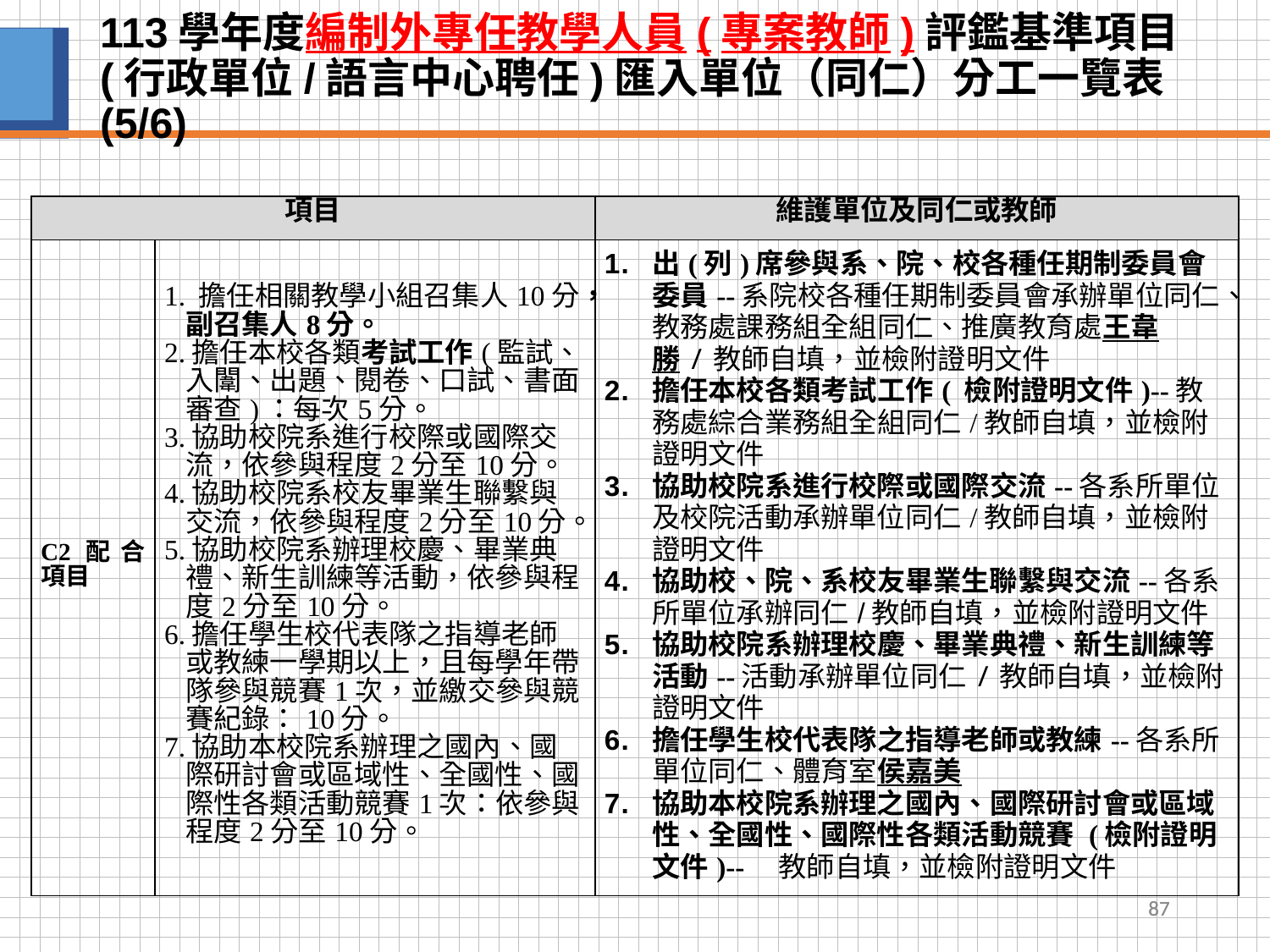

# 113學年度編制外專任教學人員(專案教師)評鑑基準項目(行政單位/語言中心聘任)匯入單位（同仁）分工一覽表(5/6)
| 項目 |  | 維護單位及同仁或教師 |
| --- | --- | --- |
| C2配合項目 | 1. 擔任相關教學小組召集人10分，副召集人8分。 2.擔任本校各類考試工作(監試、入闈、出題、閱卷、口試、書面審查)：每次5分。 3.協助校院系進行校際或國際交流，依參與程度2分至10分。 4.協助校院系校友畢業生聯繫與交流，依參與程度2分至10分。 5.協助校院系辦理校慶、畢業典禮、新生訓練等活動，依參與程度2分至10分。 6.擔任學生校代表隊之指導老師或教練一學期以上，且每學年帶隊參與競賽1次，並繳交參與競賽紀錄：10分。 7.協助本校院系辦理之國內、國際研討會或區域性、全國性、國際性各類活動競賽1次：依參與程度2分至10分。 | 出(列)席參與系、院、校各種任期制委員會委員--系院校各種任期制委員會承辦單位同仁、教務處課務組全組同仁、推廣教育處王韋勝/教師自填，並檢附證明文件 擔任本校各類考試工作( 檢附證明文件)--教務處綜合業務組全組同仁/教師自填，並檢附證明文件 協助校院系進行校際或國際交流--各系所單位及校院活動承辦單位同仁/教師自填，並檢附證明文件 協助校、院、系校友畢業生聯繫與交流--各系所單位承辦同仁/教師自填，並檢附證明文件 協助校院系辦理校慶、畢業典禮、新生訓練等活動--活動承辦單位同仁/教師自填，並檢附證明文件 擔任學生校代表隊之指導老師或教練--各系所單位同仁、體育室侯嘉美 協助本校院系辦理之國內、國際研討會或區域性、全國性、國際性各類活動競賽 (檢附證明文件)-- 教師自填，並檢附證明文件 |
87